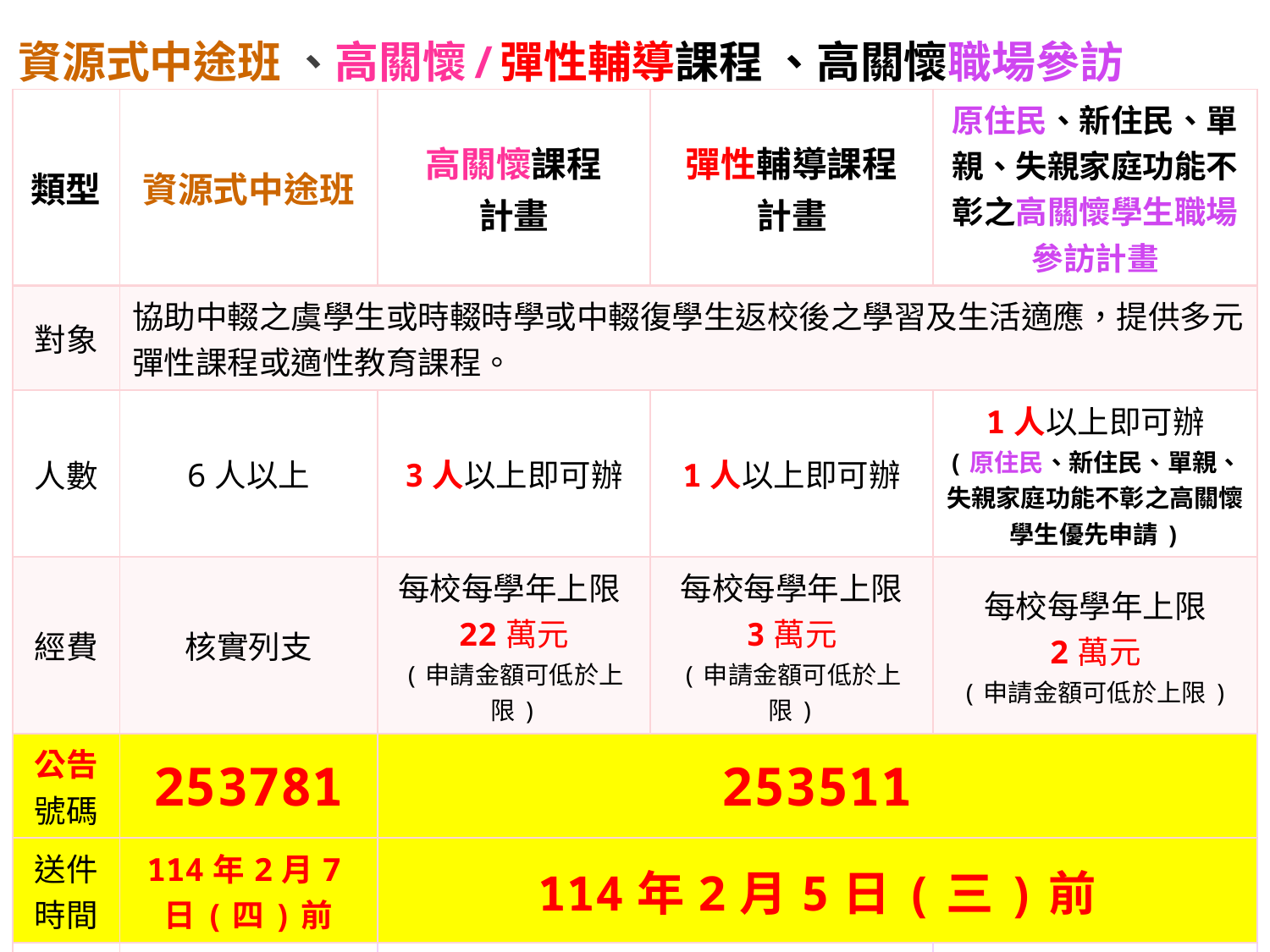

資源式中途班 、高關懷/彈性輔導課程 、高關懷職場參訪
| 類型 | 資源式中途班 | 高關懷課程 計畫 | 彈性輔導課程 計畫 | 原住民、新住民、單親、失親家庭功能不彰之高關懷學生職場參訪計畫 |
| --- | --- | --- | --- | --- |
| 對象 | 協助中輟之虞學生或時輟時學或中輟復學生返校後之學習及生活適應，提供多元彈性課程或適性教育課程。 |  |  |  |
| 人數 | 6人以上 | 3人以上即可辦 | 1人以上即可辦 | 1人以上即可辦 (原住民、新住民、單親、失親家庭功能不彰之高關懷學生優先申請) |
| 經費 | 核實列支 | 每校每學年上限22萬元 (申請金額可低於上限) | 每校每學年上限 3萬元 (申請金額可低於上限) | 每校每學年上限 2萬元 (申請金額可低於上限) |
| 公告號碼 | 253781 | 253511 |  |  |
| 送件時間 | 114年2月7日(四)前 | 114年2月5日(三)前 |  |  |
| 成果填報 | https://docs.google.com/document/d/1iCwS4QfaeOpFcpluzBopxCaCTQa20BEujFkDOBlNVMk/edit?usp=sharing | 115年06月30日前上傳至填報系統21328 |  | 115年06月30日前上傳至 填報系統21329 |
5